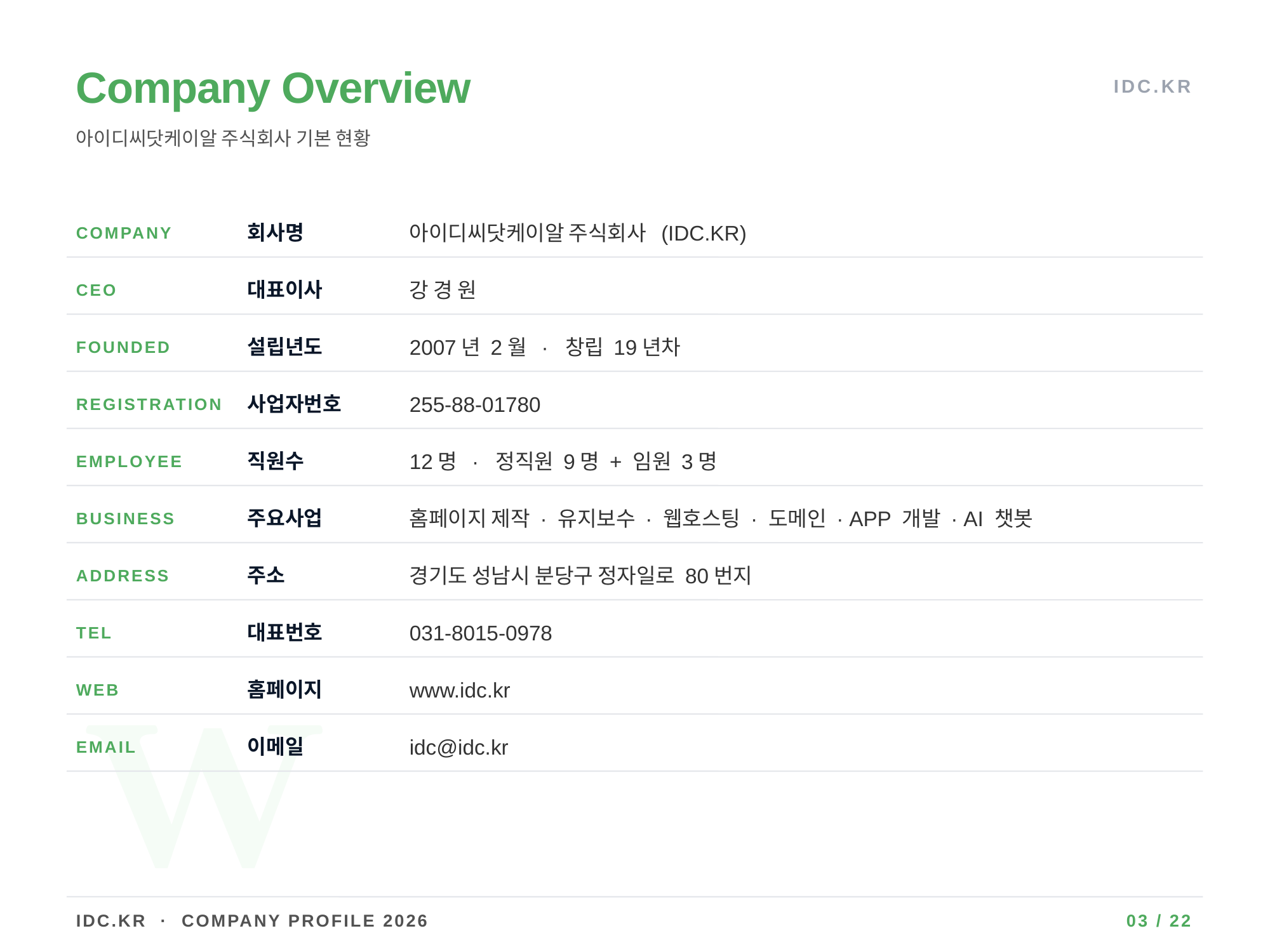

Company Overview
IDC.KR
아이디씨닷케이알 주식회사 기본 현황
COMPANY
회사명
아이디씨닷케이알 주식회사  (IDC.KR)

CEO
대표이사
강 경 원

FOUNDED
설립년도
2007년 2월  ·  창립 19년차

REGISTRATION
사업자번호
255-88-01780

EMPLOYEE
직원수
12명  ·  정직원 9명 + 임원 3명

BUSINESS
주요사업
홈페이지 제작 · 유지보수 · 웹호스팅 · 도메인 · APP 개발 · AI 챗봇

ADDRESS
주소
경기도 성남시 분당구 정자일로 80번지

TEL
대표번호
031-8015-0978
W

WEB
홈페이지
www.idc.kr

EMAIL
이메일
idc@idc.kr

IDC.KR  ·  COMPANY PROFILE 2026
03 / 22